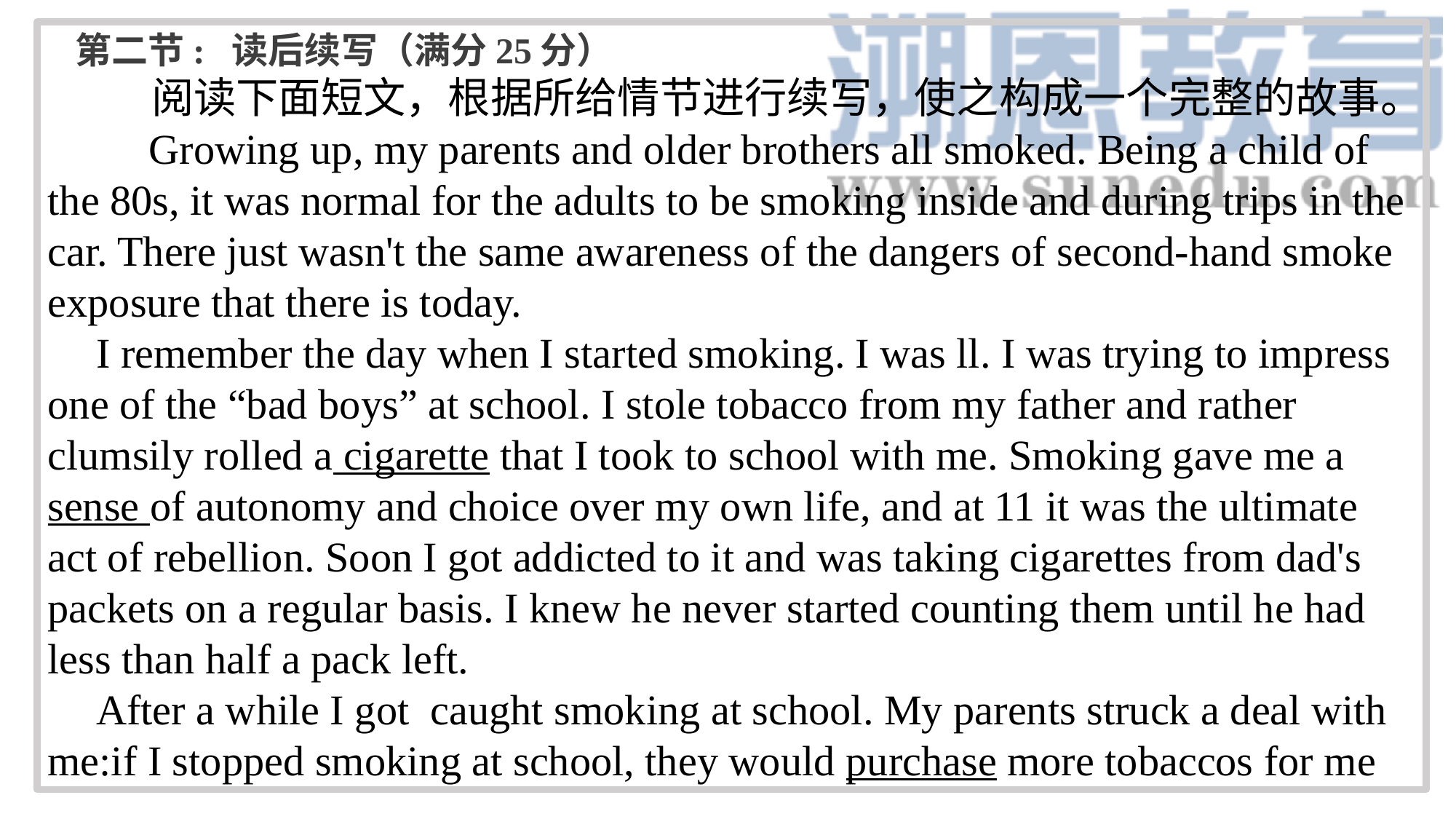

第二节:  读后续写（满分25分）
       阅读下面短文，根据所给情节进行续写，使之构成一个完整的故事。
       Growing up, my parents and older brothers all smoked. Being a child of the 80s, it was normal for the adults to be smoking inside and during trips in the car. There just wasn't the same awareness of the dangers of second-hand smoke exposure that there is today.
  I remember the day when I started smoking. I was ll. I was trying to impress one of the “bad boys” at school. I stole tobacco from my father and rather clumsily rolled a cigarette that I took to school with me. Smoking gave me a sense of autonomy and choice over my own life, and at 11 it was the ultimate act of rebellion. Soon I got addicted to it and was taking cigarettes from dad's packets on a regular basis. I knew he never started counting them until he had less than half a pack left.
  After a while I got  caught smoking at school. My parents struck a deal with me:if I stopped smoking at school, they would purchase more tobaccos for me